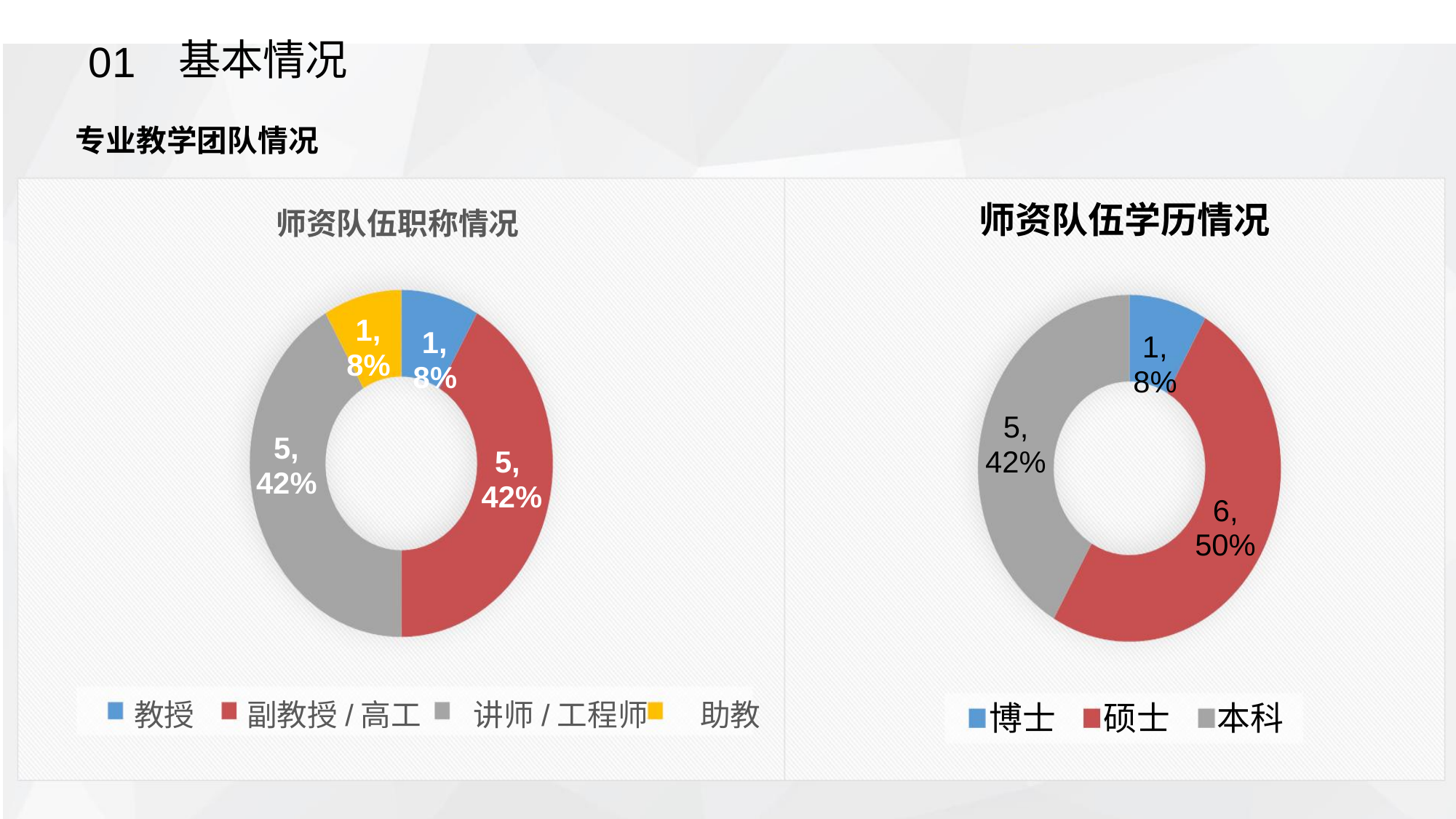

01
基本情况

专业教学团队情况
师资队伍学历情况
师资队伍职称情况
1,
8%
1,
8%
1,
8%
5,
42%
5,
42%
5,
42%
6,
50%
教授 副教授/高工 讲师/工程师 助教
博士 硕士 本科